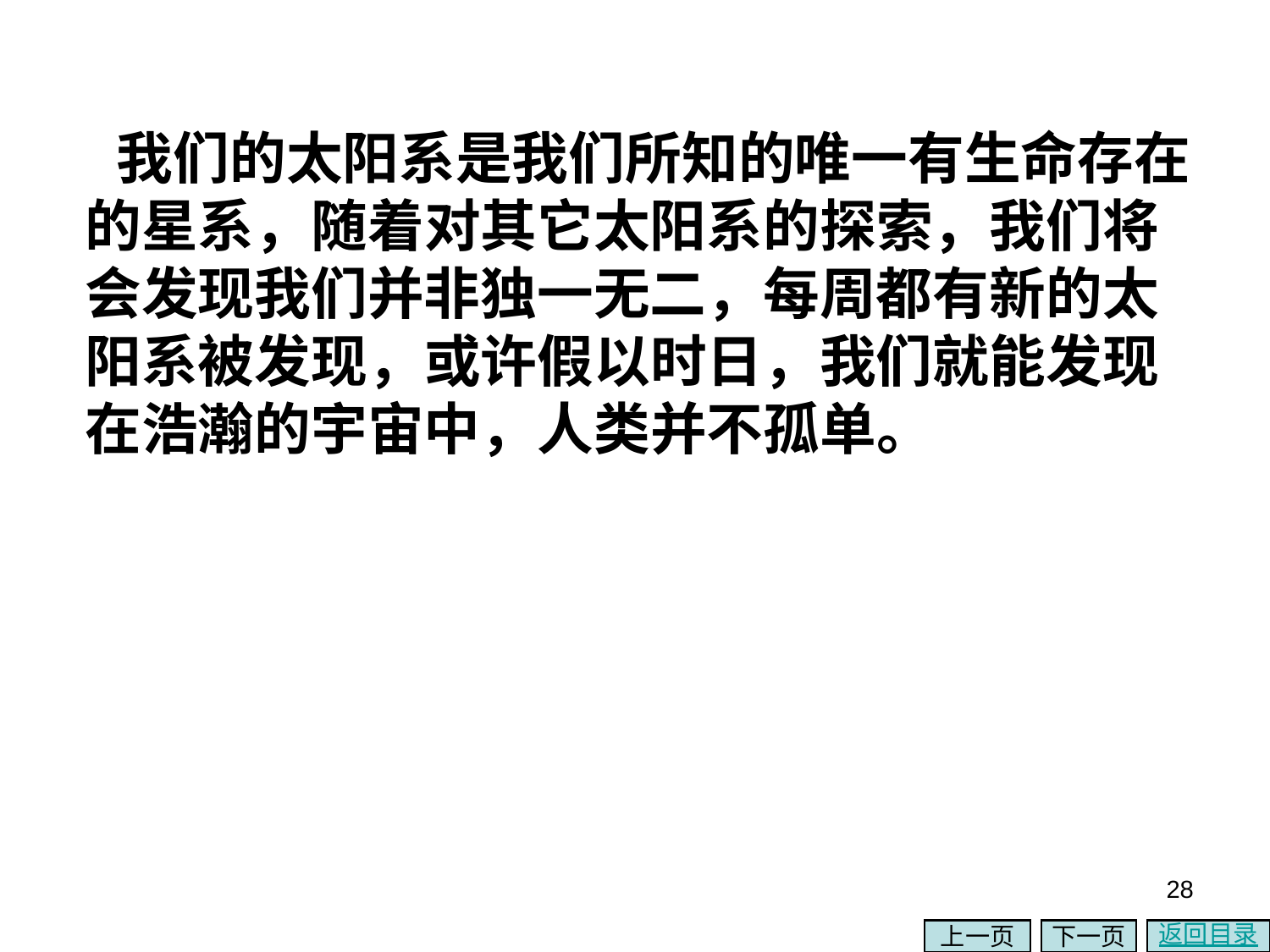

我们的太阳系是我们所知的唯一有生命存在的星系，随着对其它太阳系的探索，我们将会发现我们并非独一无二，每周都有新的太阳系被发现，或许假以时日，我们就能发现在浩瀚的宇宙中，人类并不孤单。

28
上一页
下一页
返回目录